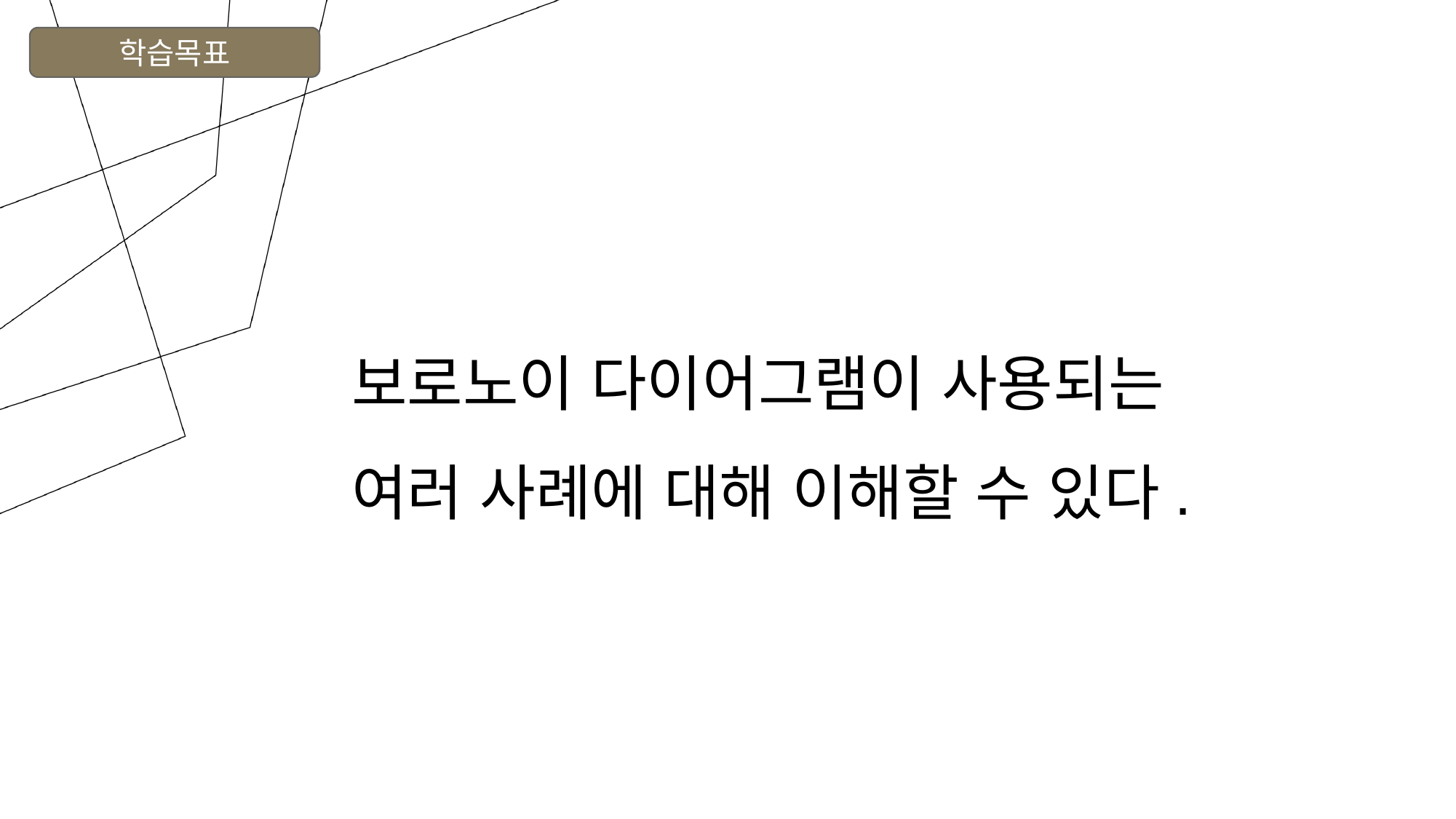

학습목표
보로노이 다이어그램이 사용되는
여러 사례에 대해 이해할 수 있다.